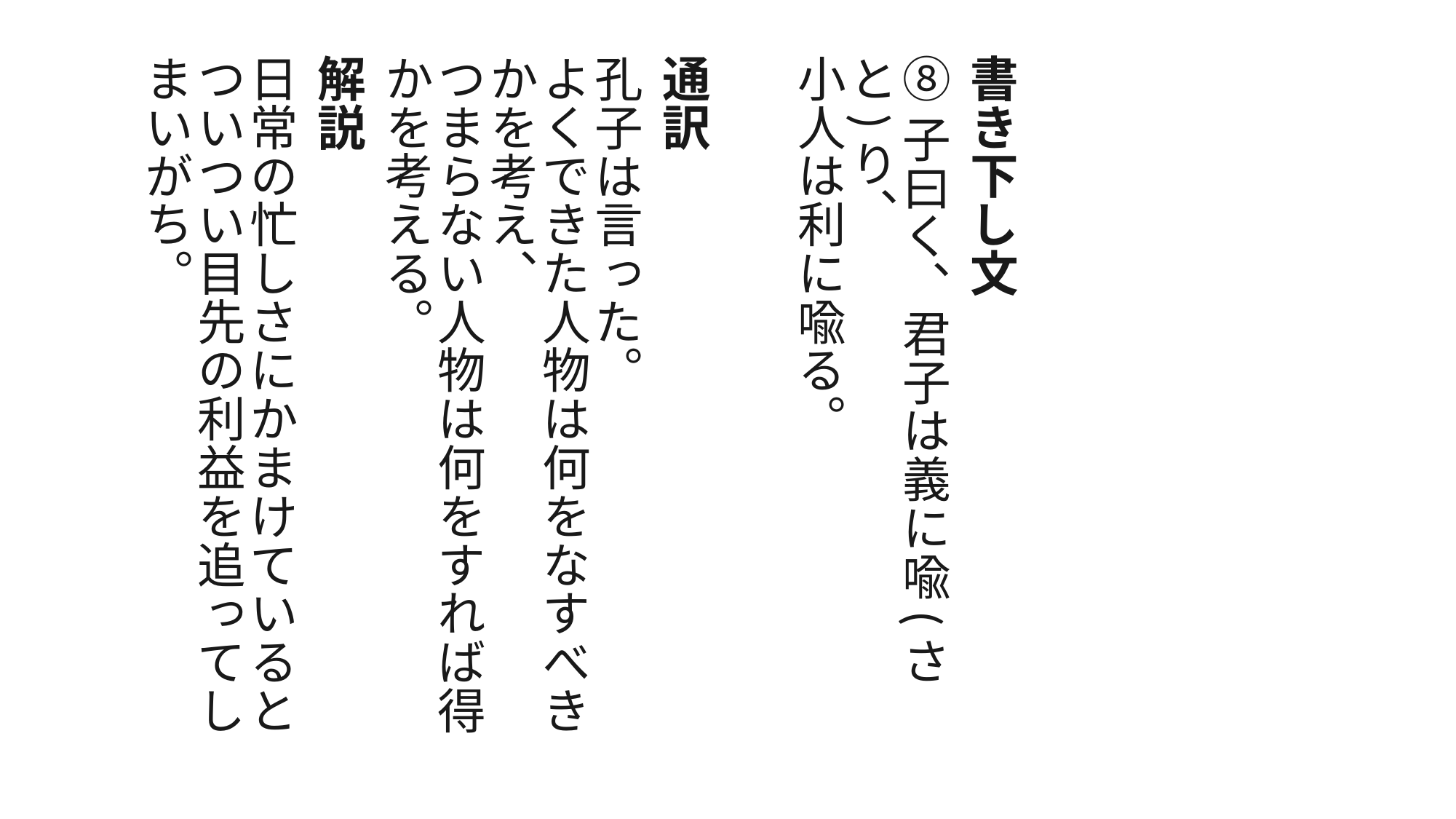

書き下し文
⑧子曰く、君子は義に喩(さと)り、
小人は利に喩る。

通訳
孔子は言った。
よくできた人物は何をなすべきかを考え、
つまらない人物は何をすれば得かを考える。
解説
日常の忙しさにかまけていると
ついつい目先の利益を追ってしまいがち。